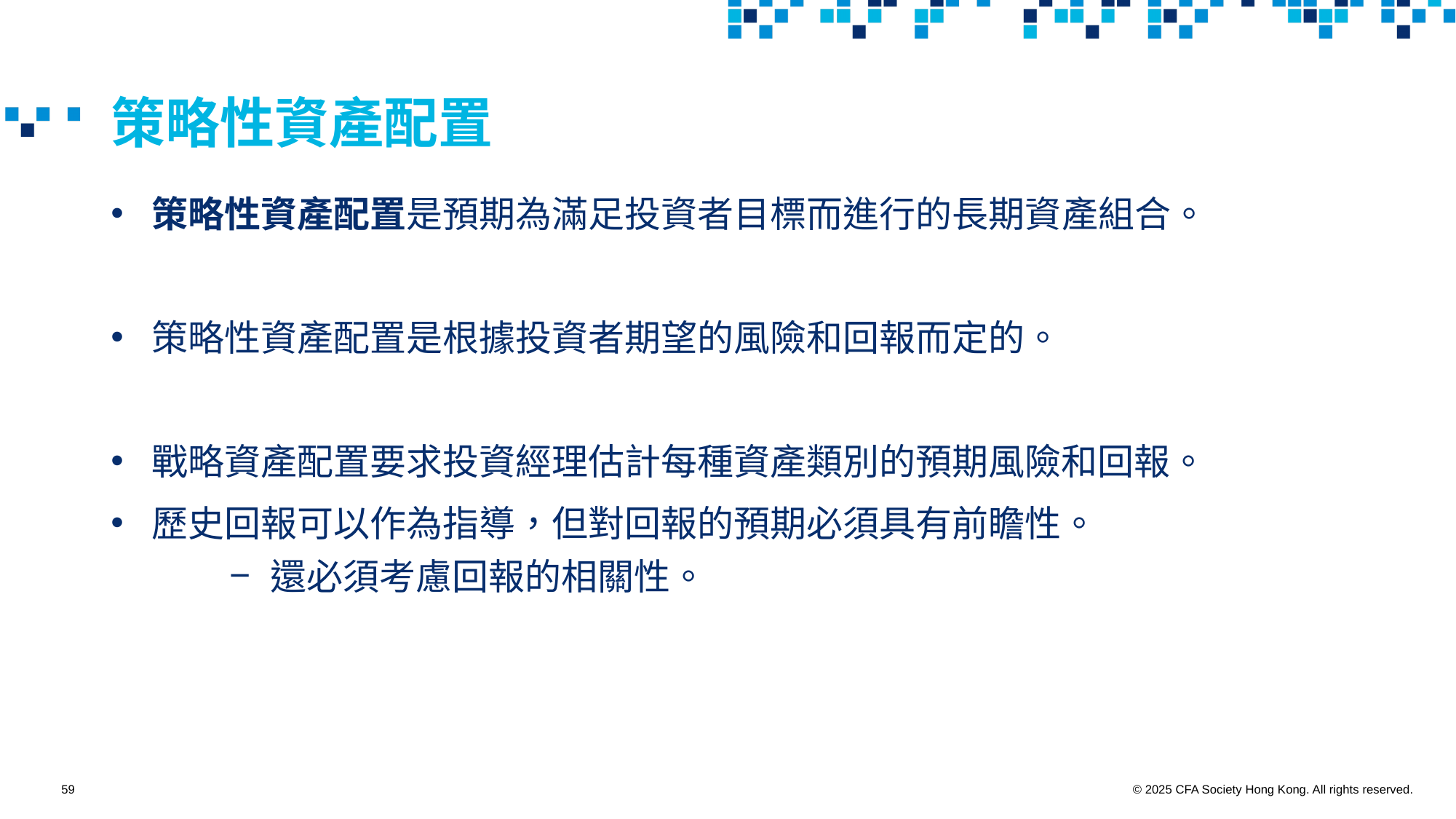

# 策略性資產配置
策略性資產配置是預期為滿足投資者目標而進行的長期資產組合。

策略性資產配置是根據投資者期望的風險和回報而定的。

戰略資產配置要求投資經理估計每種資產類別的預期風險和回報。
歷史回報可以作為指導，但對回報的預期必須具有前瞻性。
還必須考慮回報的相關性。
59
© 2025 CFA Society Hong Kong. All rights reserved.